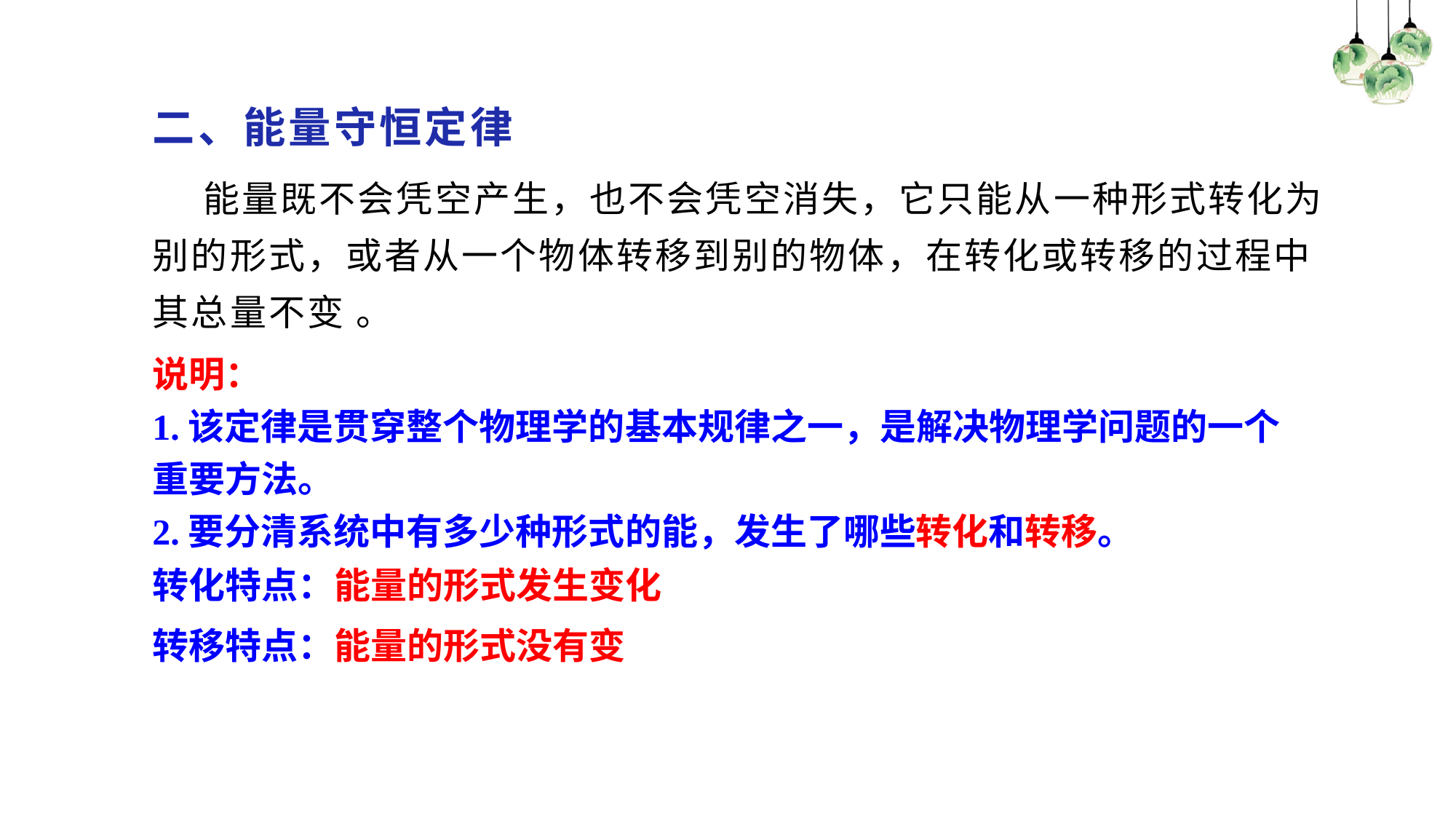

# 二、能量守恒定律
    能量既不会凭空产生，也不会凭空消失，它只能从一种形式转化为别的形式，或者从一个物体转移到别的物体，在转化或转移的过程中其总量不变 。
说明：
1.该定律是贯穿整个物理学的基本规律之一，是解决物理学问题的一个重要方法。
2.要分清系统中有多少种形式的能，发生了哪些转化和转移。
转化特点：能量的形式发生变化
转移特点：能量的形式没有变